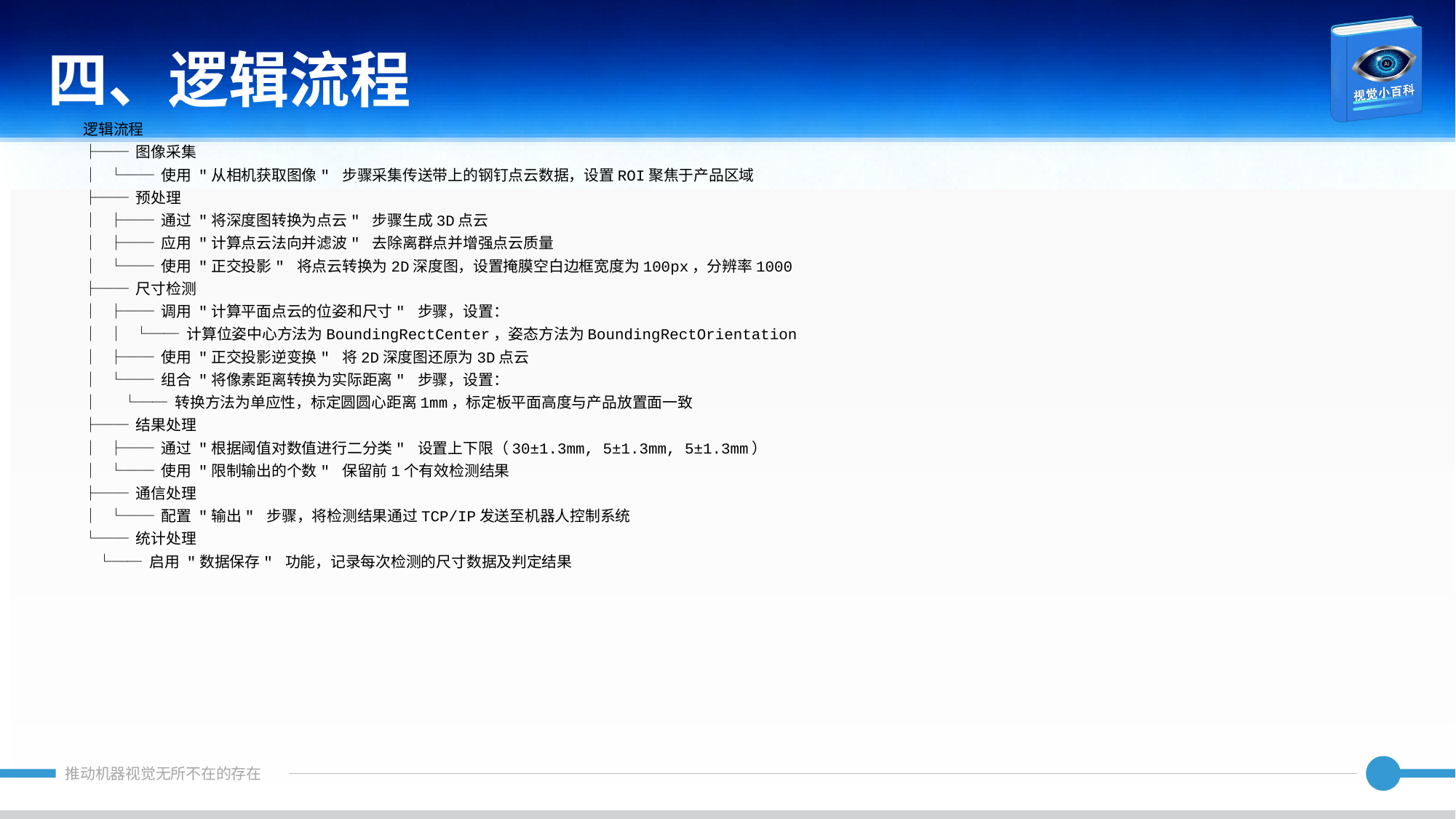

四、逻辑流程

逻辑流程
├── 图像采集
│   └── 使用 "从相机获取图像" 步骤采集传送带上的钢钉点云数据，设置ROI聚焦于产品区域
├── 预处理
│   ├── 通过 "将深度图转换为点云" 步骤生成3D点云
│   ├── 应用 "计算点云法向并滤波" 去除离群点并增强点云质量
│   └── 使用 "正交投影" 将点云转换为2D深度图，设置掩膜空白边框宽度为100px，分辨率1000
├── 尺寸检测
│   ├── 调用 "计算平面点云的位姿和尺寸" 步骤，设置：
│   │   └── 计算位姿中心方法为BoundingRectCenter，姿态方法为BoundingRectOrientation
│   ├── 使用 "正交投影逆变换" 将2D深度图还原为3D点云
│   └── 组合 "将像素距离转换为实际距离" 步骤，设置：
│       └── 转换方法为单应性，标定圆圆心距离1mm，标定板平面高度与产品放置面一致
├── 结果处理
│   ├── 通过 "根据阈值对数值进行二分类" 设置上下限（30±1.3mm, 5±1.3mm, 5±1.3mm）
│   └── 使用 "限制输出的个数" 保留前1个有效检测结果
├── 通信处理
│   └── 配置 "输出" 步骤，将检测结果通过TCP/IP发送至机器人控制系统
└── 统计处理
    └── 启用 "数据保存" 功能，记录每次检测的尺寸数据及判定结果
8